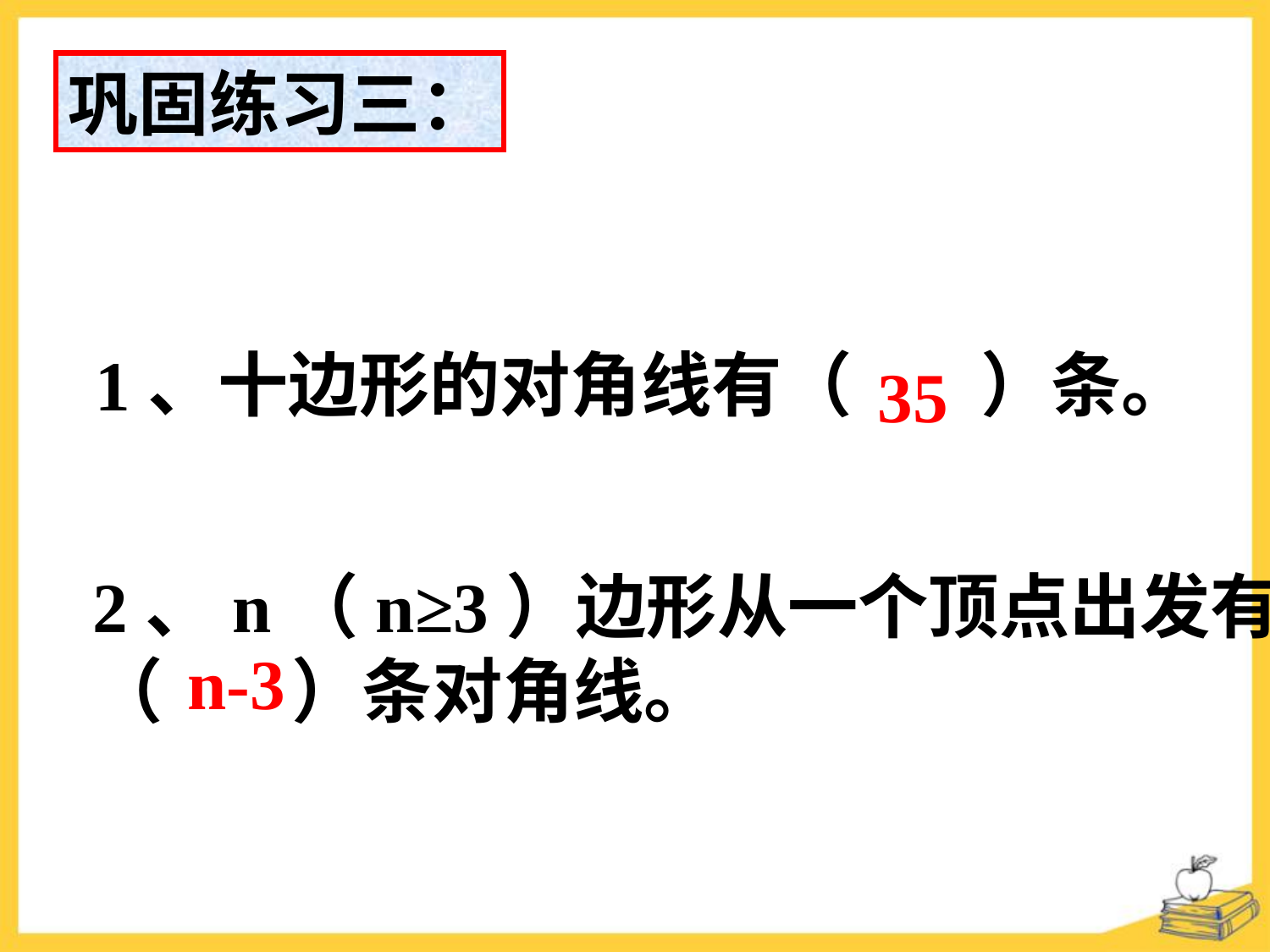

巩固练习三：
1、十边形的对角线有（        ）条。
35
2、n（n≥3）边形从一个顶点出发有
（        ）条对角线。
n-3